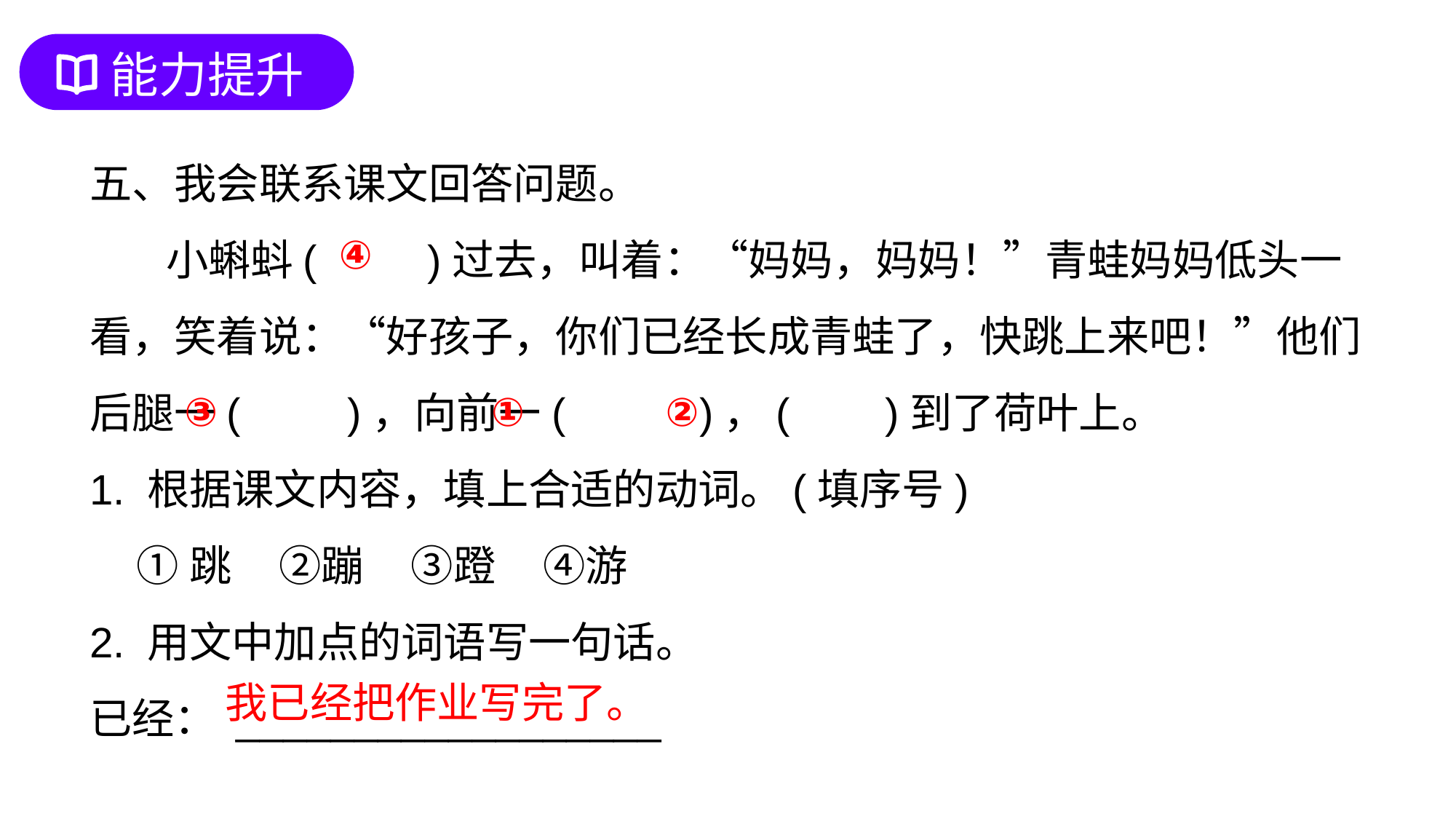

能力提升

五、我会联系课文回答问题。
       小蝌蚪(    　)过去，叫着：“妈妈，妈妈！”青蛙妈妈低头一看，笑着说：“好孩子，你们已经长成青蛙了，快跳上来吧！”他们后腿一(         )，向前一(      　)，(        )到了荷叶上。
1. 根据课文内容，填上合适的动词。(填序号)
     ①跳     ②蹦     ③蹬     ④游
2. 用文中加点的词语写一句话。
已经： __________________
④
③
①
②
我已经把作业写完了。